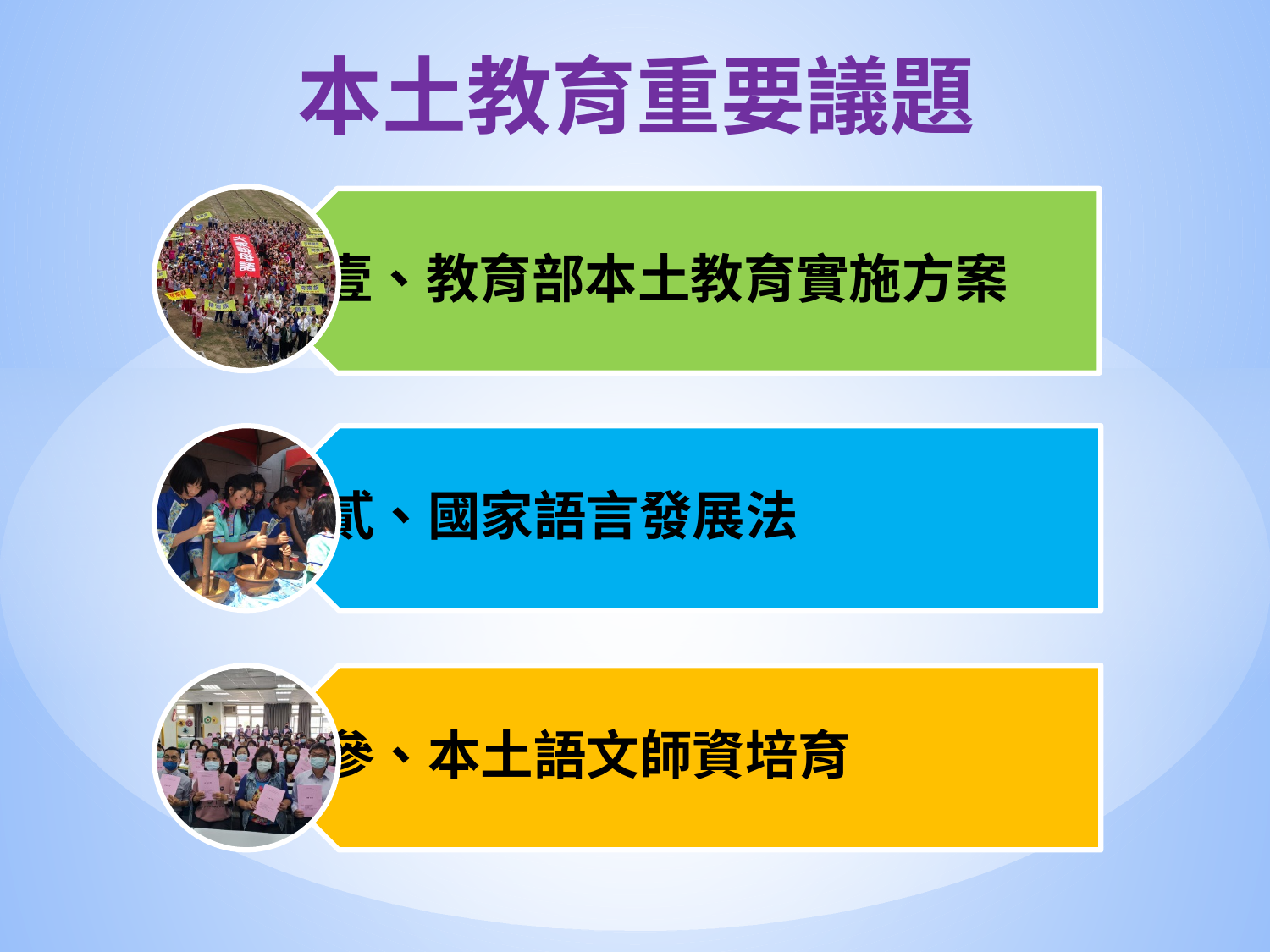

本土教育重要議題
壹、教育部本土教育實施方案
貳、國家語言發展法
參、本土語文師資培育